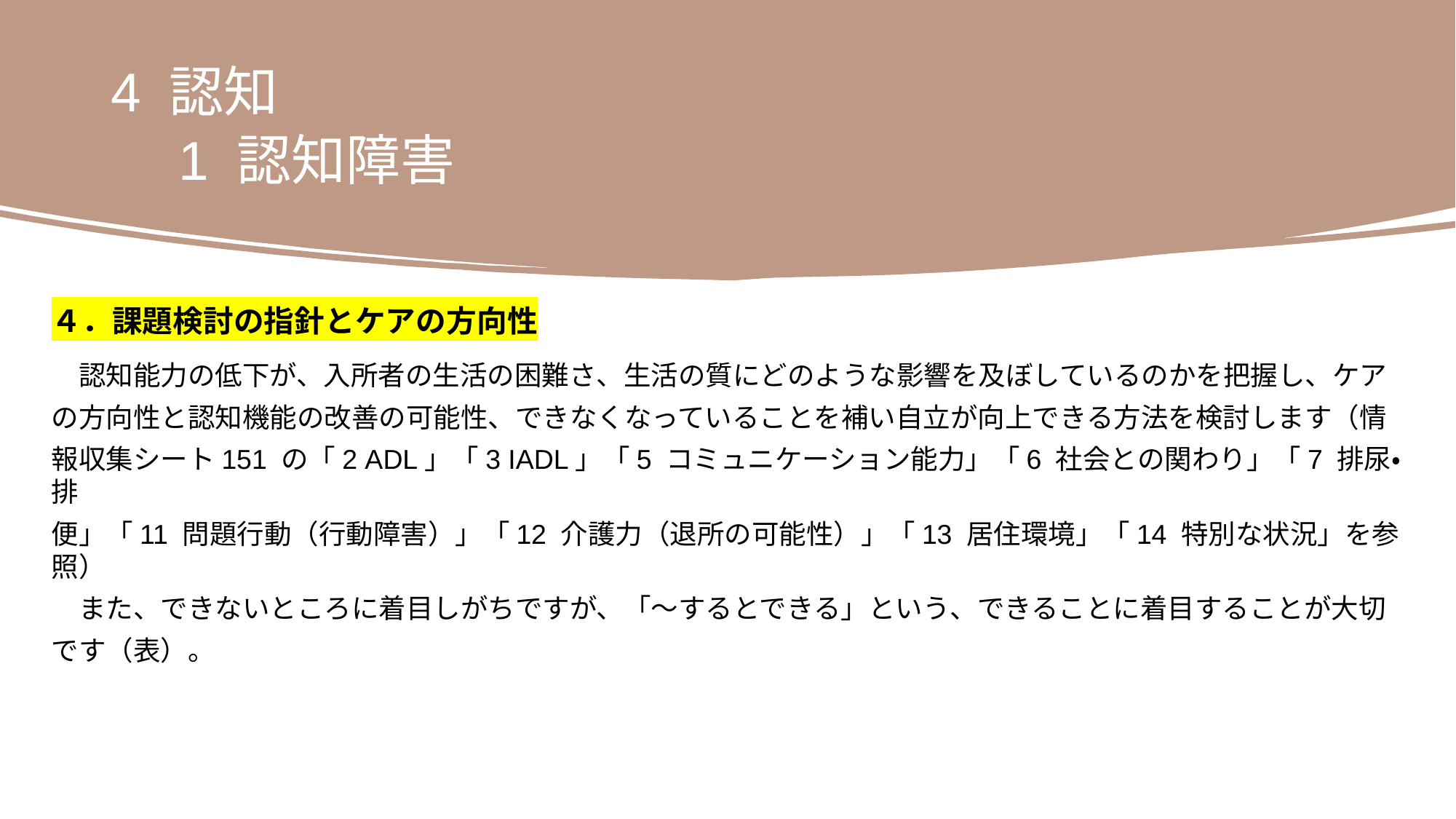

4 認知
　1 認知障害

４．課題検討の指針とケアの方向性

　認知能力の低下が、入所者の生活の困難さ、生活の質にどのような影響を及ぼしているのかを把握し、ケア
の方向性と認知機能の改善の可能性、できなくなっていることを補い自立が向上できる方法を検討します（情
報収集シート151 の「2 ADL」「3 IADL」「5 コミュニケーション能力」「6 社会との関わり」「7 排尿・排
便」「11 問題行動（行動障害）」「12 介護力（退所の可能性）」「13 居住環境」「14 特別な状況」を参照）
　また、できないところに着目しがちですが、「〜するとできる」という、できることに着目することが大切
です（表）。